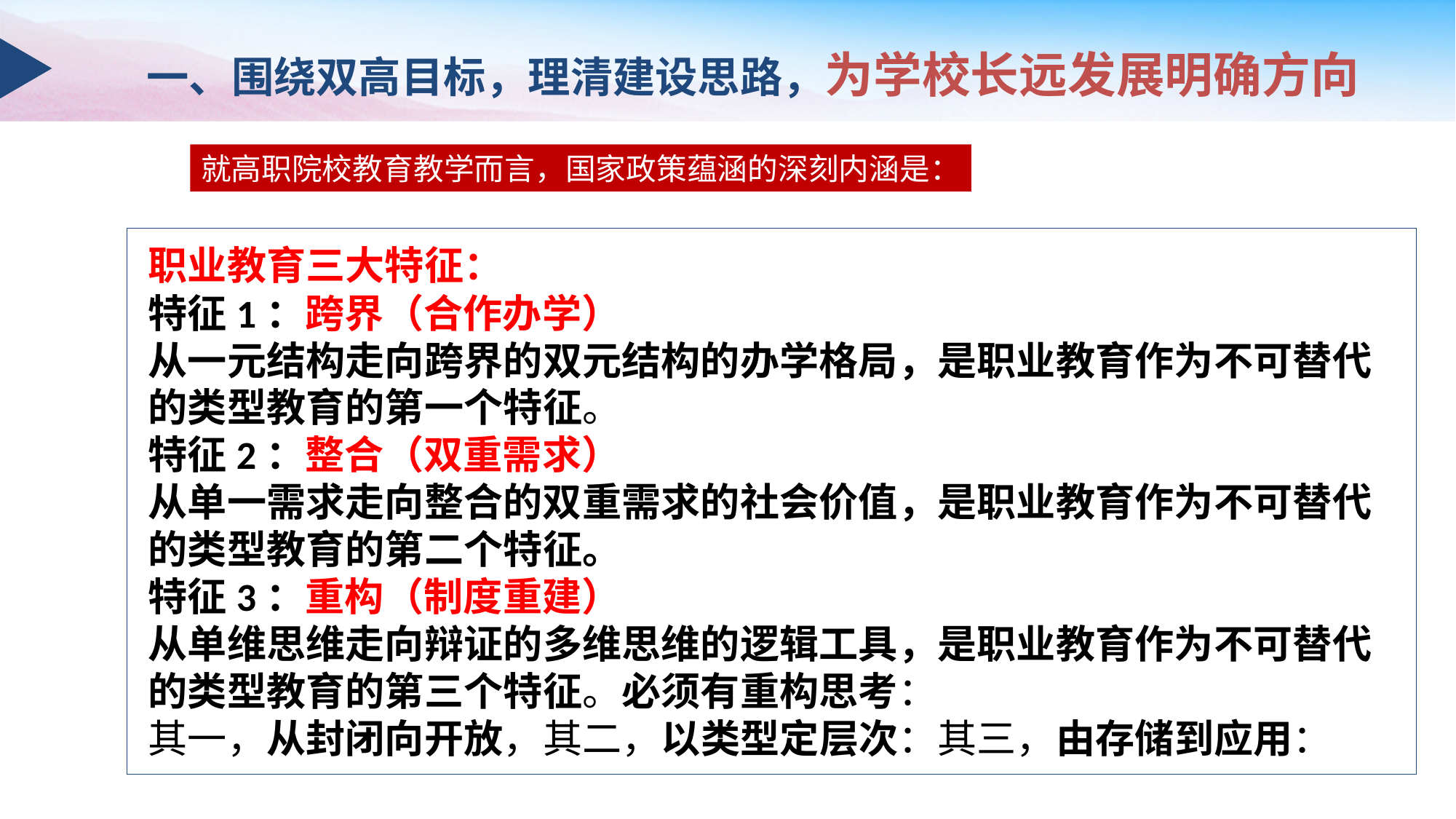

一、围绕双高目标，理清建设思路，为学校长远发展明确方向
就高职院校教育教学而言，国家政策蕴涵的深刻内涵是：
职业教育三大特征：
特征1：跨界（合作办学）
从一元结构走向跨界的双元结构的办学格局，是职业教育作为不可替代的类型教育的第一个特征。
特征2：整合（双重需求）
从单一需求走向整合的双重需求的社会价值，是职业教育作为不可替代的类型教育的第二个特征。
特征3：重构（制度重建）
从单维思维走向辩证的多维思维的逻辑工具，是职业教育作为不可替代的类型教育的第三个特征。必须有重构思考：
其一，从封闭向开放，其二，以类型定层次：其三，由存储到应用：